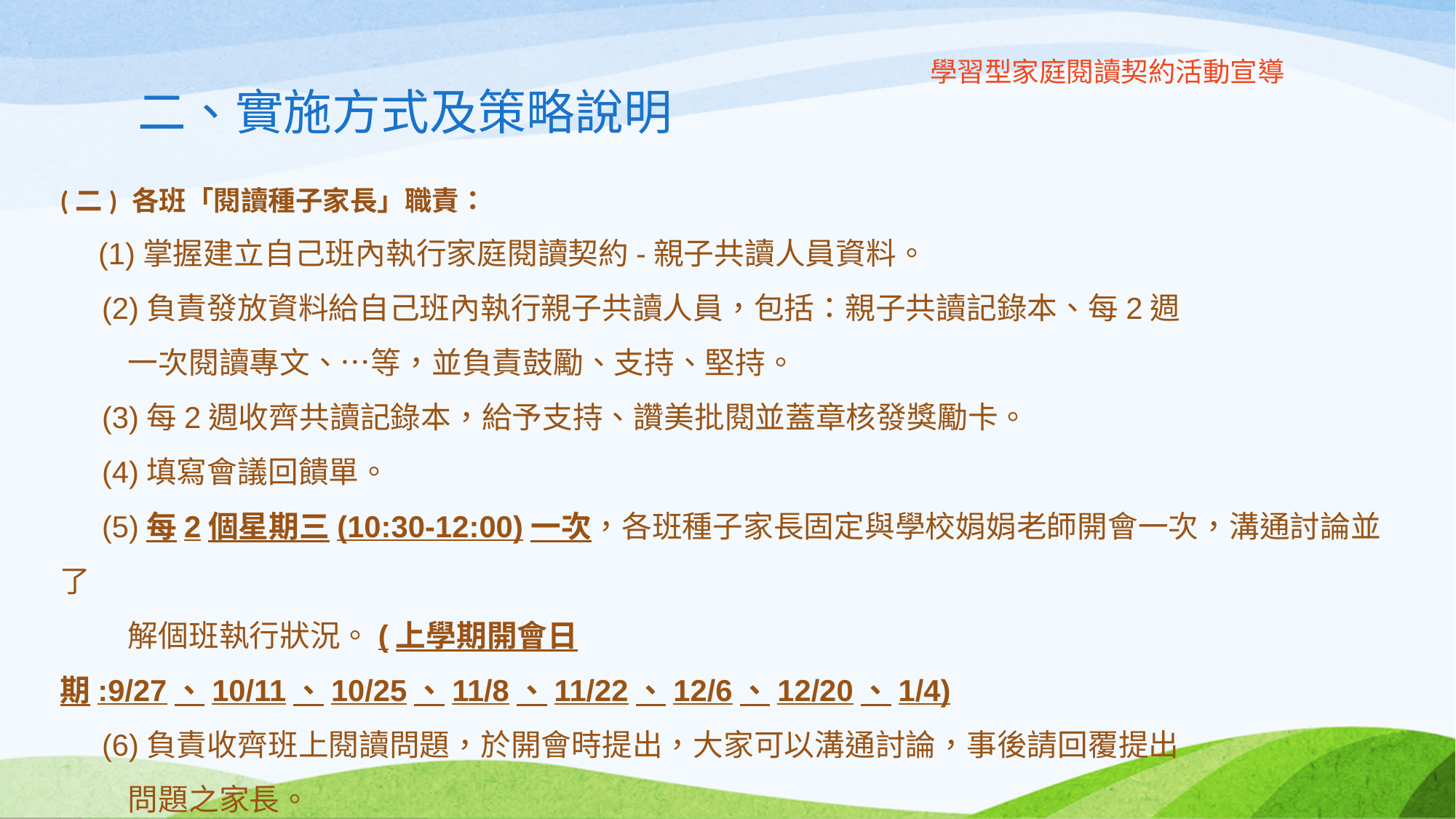

# 學習型家庭閱讀契約活動宣導 二、實施方式及策略說明
(二) 各班「閱讀種子家長」職責：
     (1)掌握建立自己班內執行家庭閱讀契約-親子共讀人員資料。
     (2)負責發放資料給自己班內執行親子共讀人員，包括：親子共讀記錄本、每2週
         一次閱讀專文、…等，並負責鼓勵、支持、堅持。
     (3)每2週收齊共讀記錄本，給予支持、讚美批閱並蓋章核發獎勵卡。
     (4)填寫會議回饋單。
     (5)每2個星期三(10:30-12:00)一次，各班種子家長固定與學校娟娟老師開會一次，溝通討論並了
         解個班執行狀況。(上學期開會日期:9/27、10/11、10/25、11/8、11/22、12/6、12/20、1/4)
     (6)負責收齊班上閱讀問題，於開會時提出，大家可以溝通討論，事後請回覆提出
         問題之家長。
     (7)協助豐富班級圖書角圖書，多與學校圖書室或中崙圖書館借書。